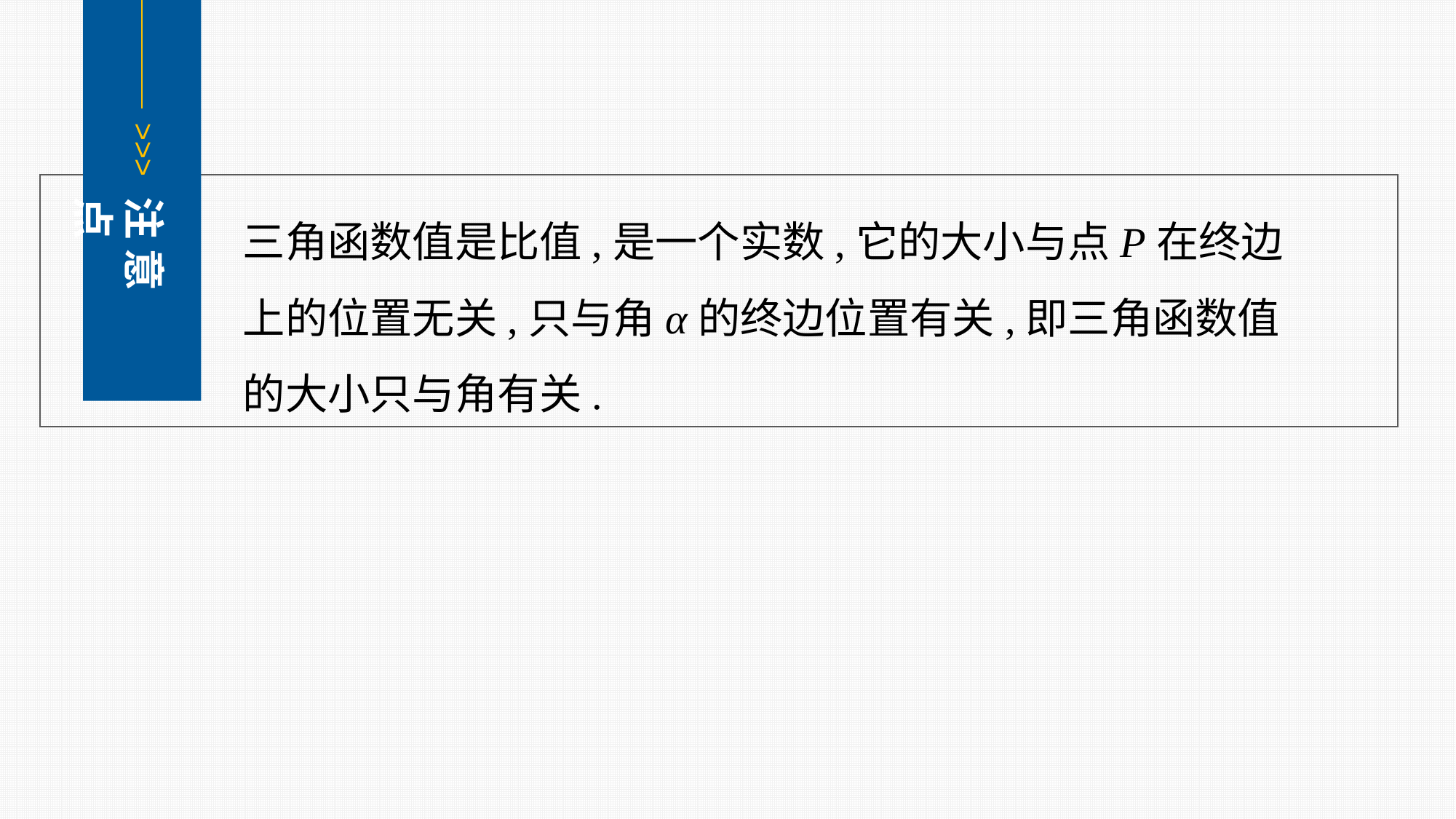

<<<
注 意 点

三角函数值是比值,是一个实数,它的大小与点P在终边上的位置无关,只与角α的终边位置有关,即三角函数值的大小只与角有关.